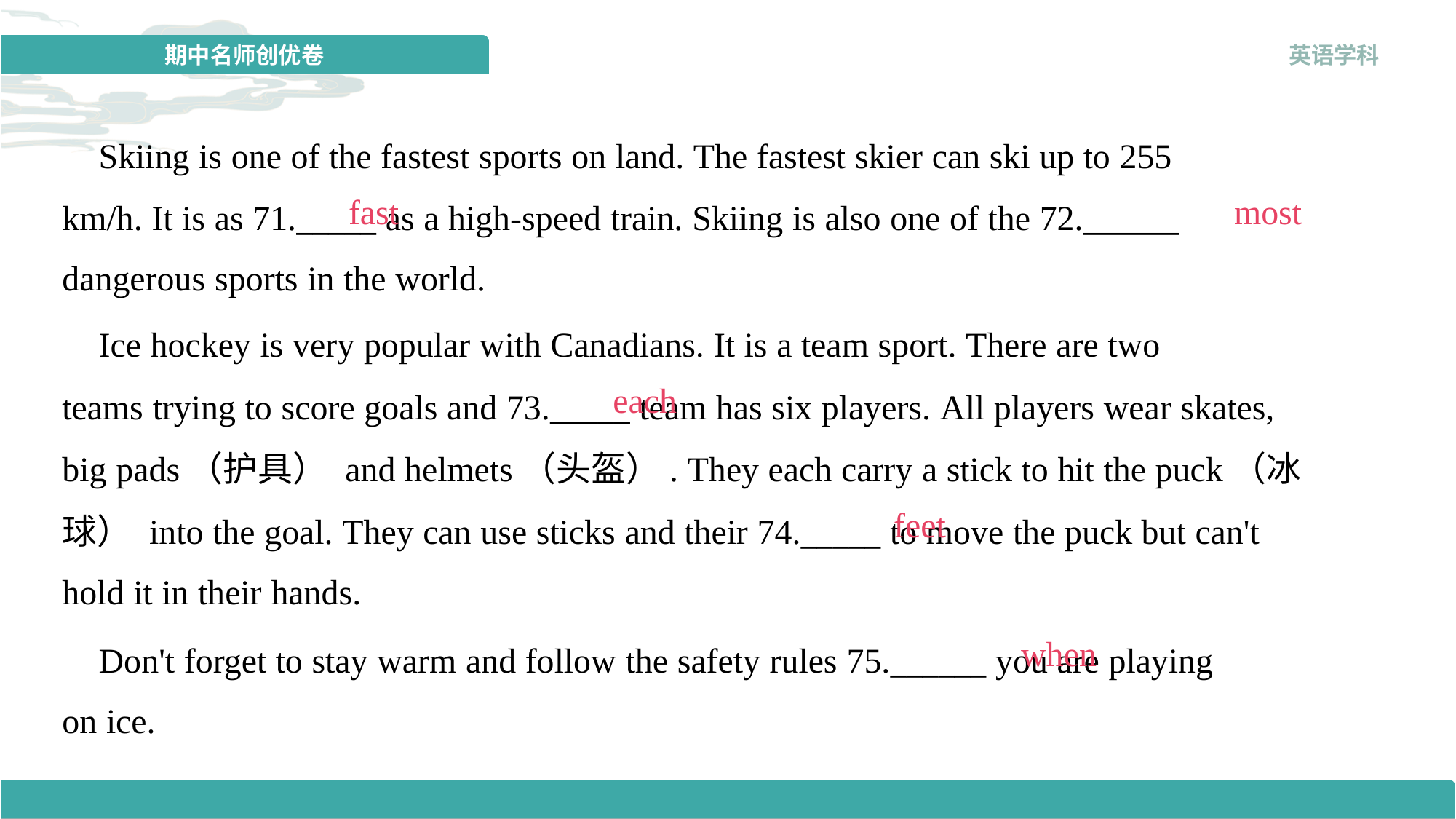

Skiing is one of the fastest sports on land. The fastest skier can ski up to 255
km/h. It is as 71._____ as a high-speed train. Skiing is also one of the 72.______
dangerous sports in the world.
fast
most
    Ice hockey is very popular with Canadians. It is a team sport. There are two
teams trying to score goals and 73._____ team has six players. All players wear skates,
big pads（护具） and helmets（头盔）. They each carry a stick to hit the puck（冰
球） into the goal. They can use sticks and their 74._____ to move the puck but can't
hold it in their hands.
each
feet
when
    Don't forget to stay warm and follow the safety rules 75.______ you are playing
on ice.